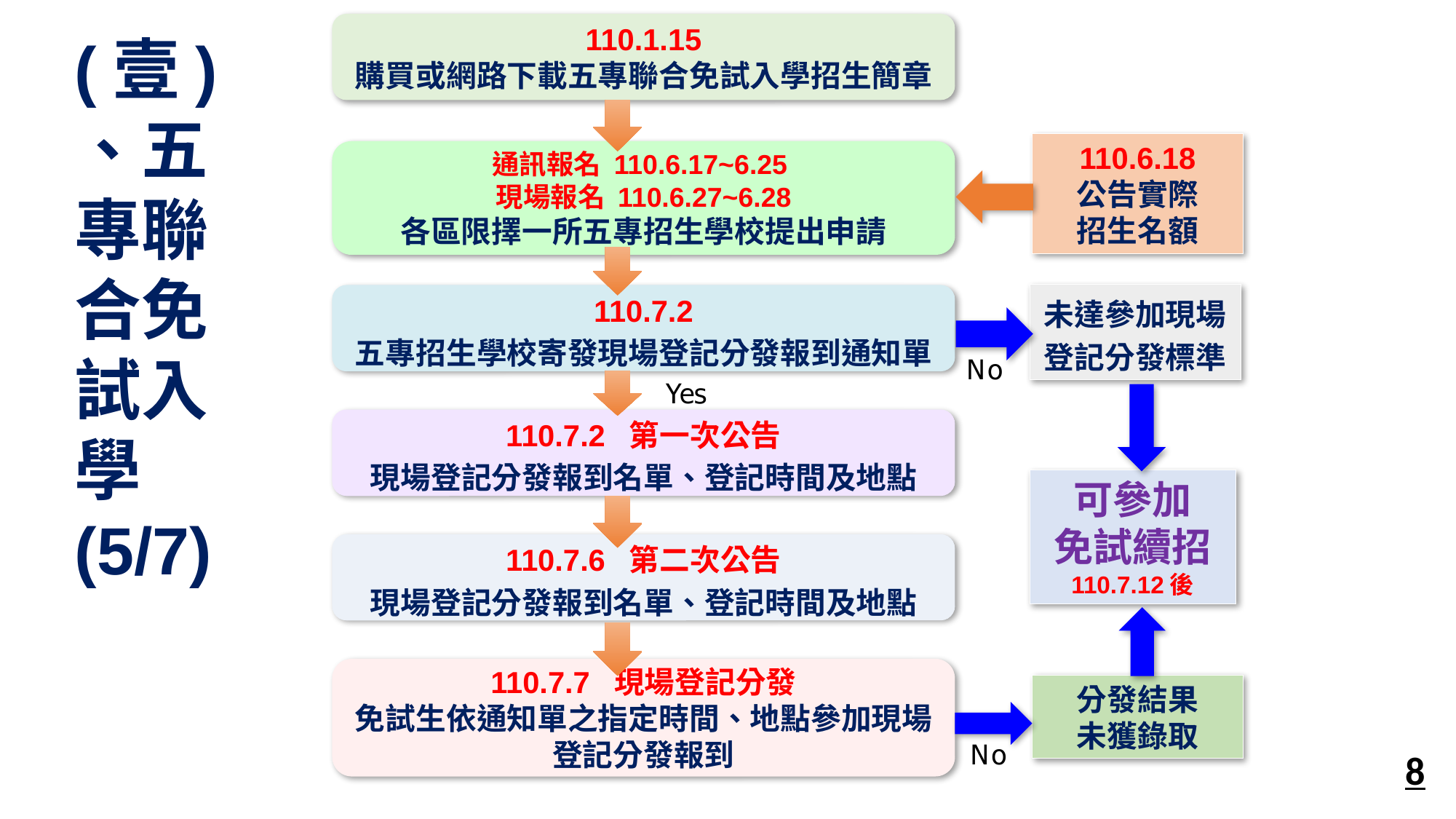

110.1.15
購買或網路下載五專聯合免試入學招生簡章
110.7.2
五專招生學校寄發現場登記分發報到通知單
110.7.2  第一次公告
現場登記分發報到名單、登記時間及地點
110.7.6  第二次公告
現場登記分發報到名單、登記時間及地點
110.7.7  現場登記分發
免試生依通知單之指定時間、地點參加現場登記分發報到
未達參加現場登記分發標準

No

可參加
免試續招
110.7.12後

分發結果
未獲錄取

No
(壹) 、五專聯合免試入學 (5/7)

110.6.18
公告實際
招生名額
通訊報名 110.6.17~6.25
現場報名 110.6.27~6.28
各區限擇一所五專招生學校提出申請

Yes

8